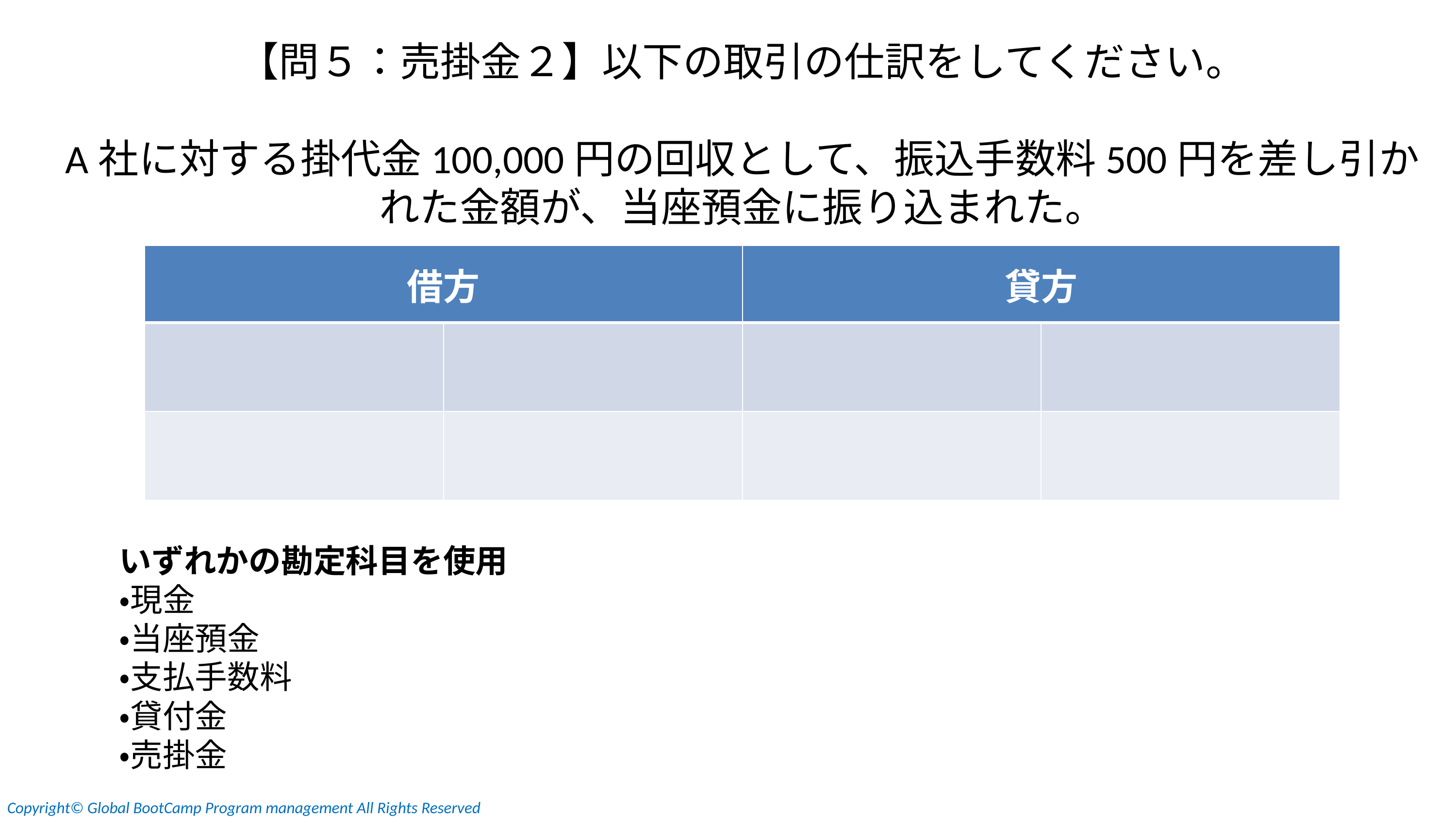

【問５：売掛金２】以下の取引の仕訳をしてください。

A社に対する掛代金100,000円の回収として、振込手数料500円を差し引かれた金額が、当座預金に振り込まれた。
| 借方 |  | 貸方 |  |
| --- | --- | --- | --- |
|  |  |  |  |
|  |  |  |  |
いずれかの勘定科目を使用
・現金
・当座預金
・支払手数料
・貸付金
・売掛金